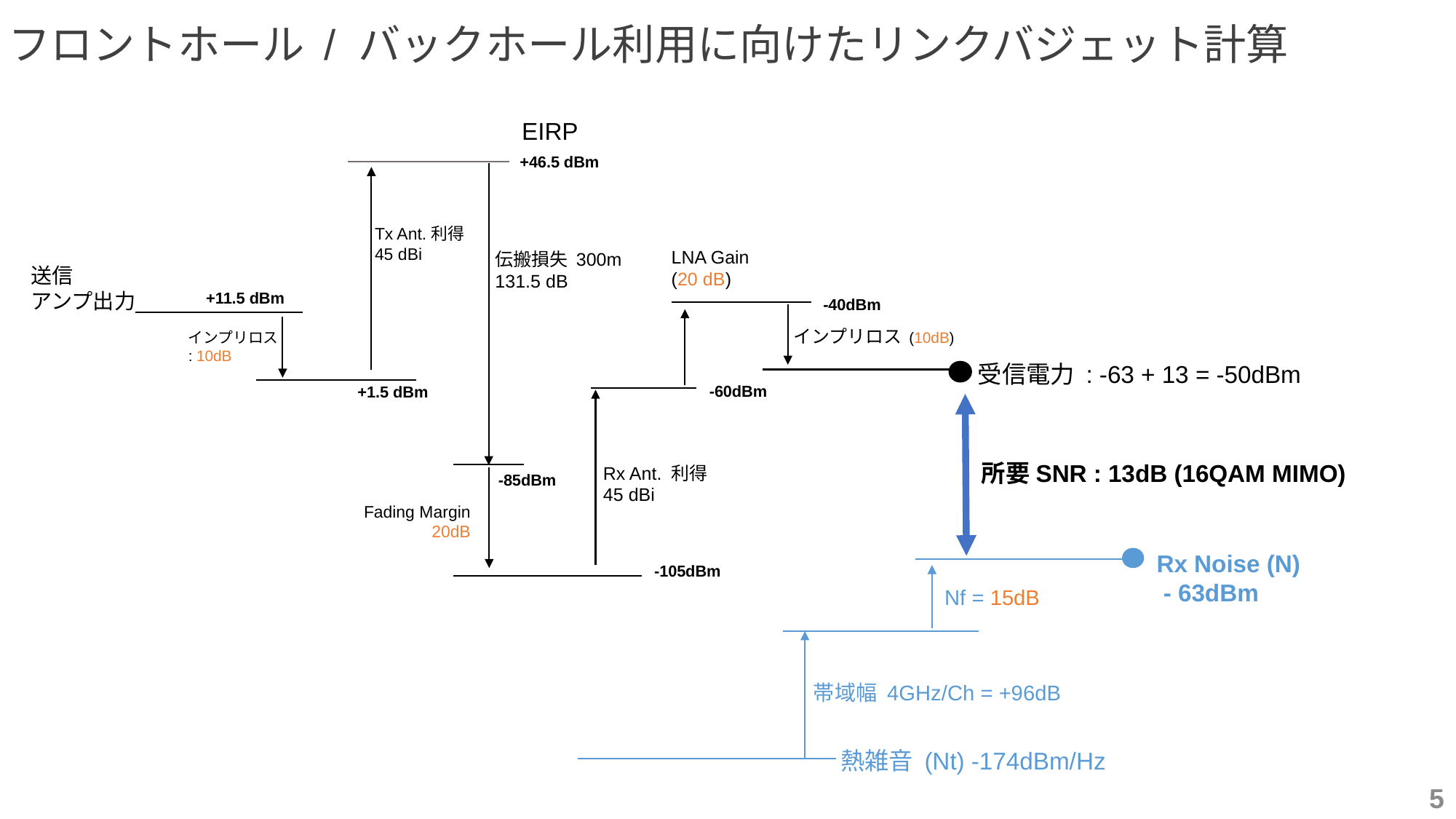

# フロントホール / バックホール利用に向けたリンクバジェット計算
EIRP
+46.5 dBm
Tx Ant.利得
45 dBi
LNA Gain
(20 dB)
伝搬損失 300m
131.5 dB

送信
アンプ出力
+11.5 dBm
-40dBm
インプリロス (10dB)
インプリロス
: 10dB
受信電力 : -63 + 13 = -50dBm

-60dBm
+1.5 dBm
所要SNR : 13dB (16QAM MIMO)
Rx Ant. 利得
45 dBi
-85dBm
Fading Margin
20dB
Rx Noise (N)
 - 63dBm

-105dBm
Nf = 15dB
帯域幅 4GHz/Ch = +96dB
熱雑音 (Nt) -174dBm/Hz